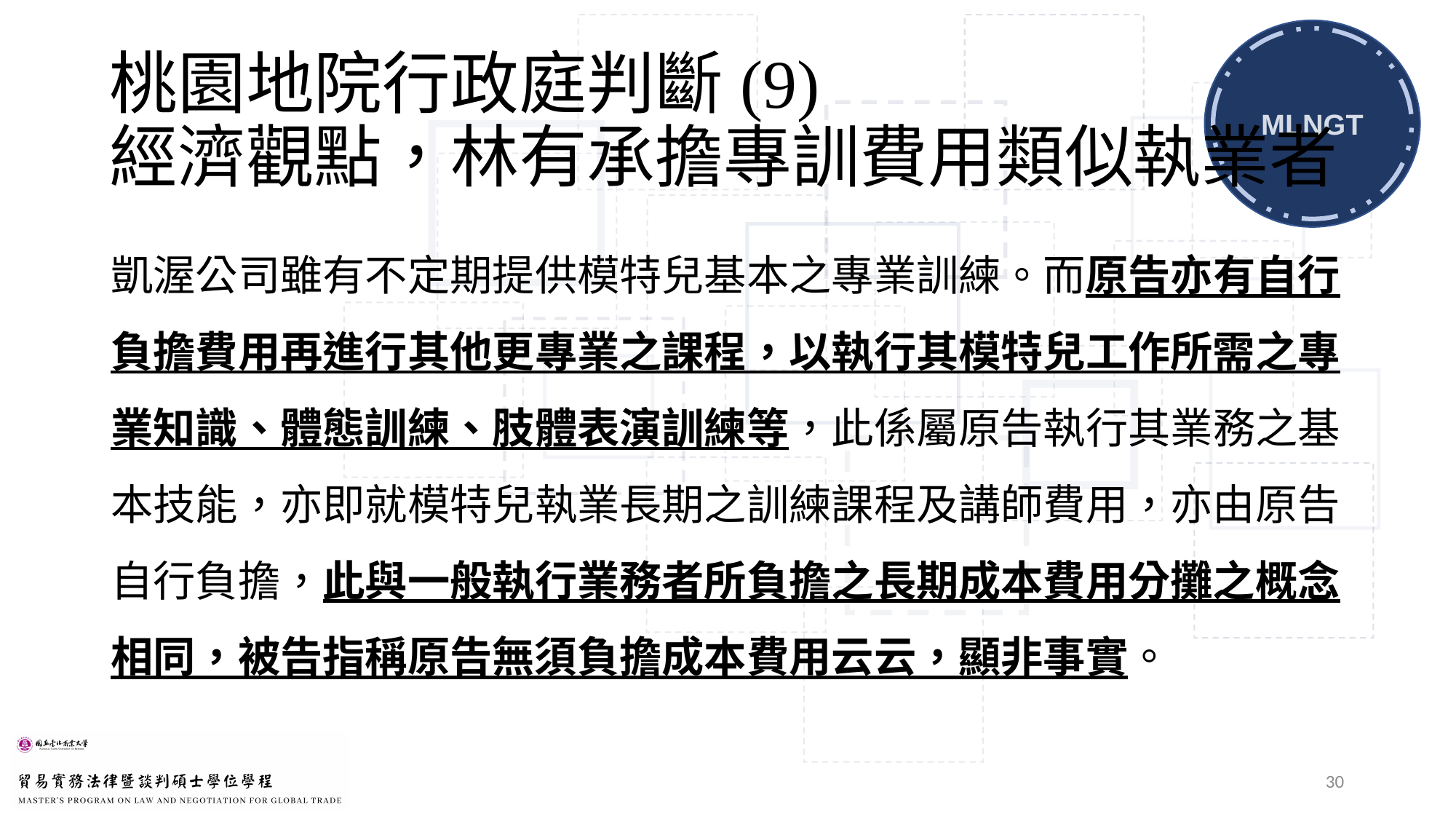

# 桃園地院行政庭判斷(9) 經濟觀點，林有承擔專訓費用類似執業者
凱渥公司雖有不定期提供模特兒基本之專業訓練。而原告亦有自行負擔費用再進行其他更專業之課程，以執行其模特兒工作所需之專業知識、體態訓練、肢體表演訓練等，此係屬原告執行其業務之基本技能，亦即就模特兒執業長期之訓練課程及講師費用，亦由原告自行負擔，此與一般執行業務者所負擔之長期成本費用分攤之概念相同，被告指稱原告無須負擔成本費用云云，顯非事實。